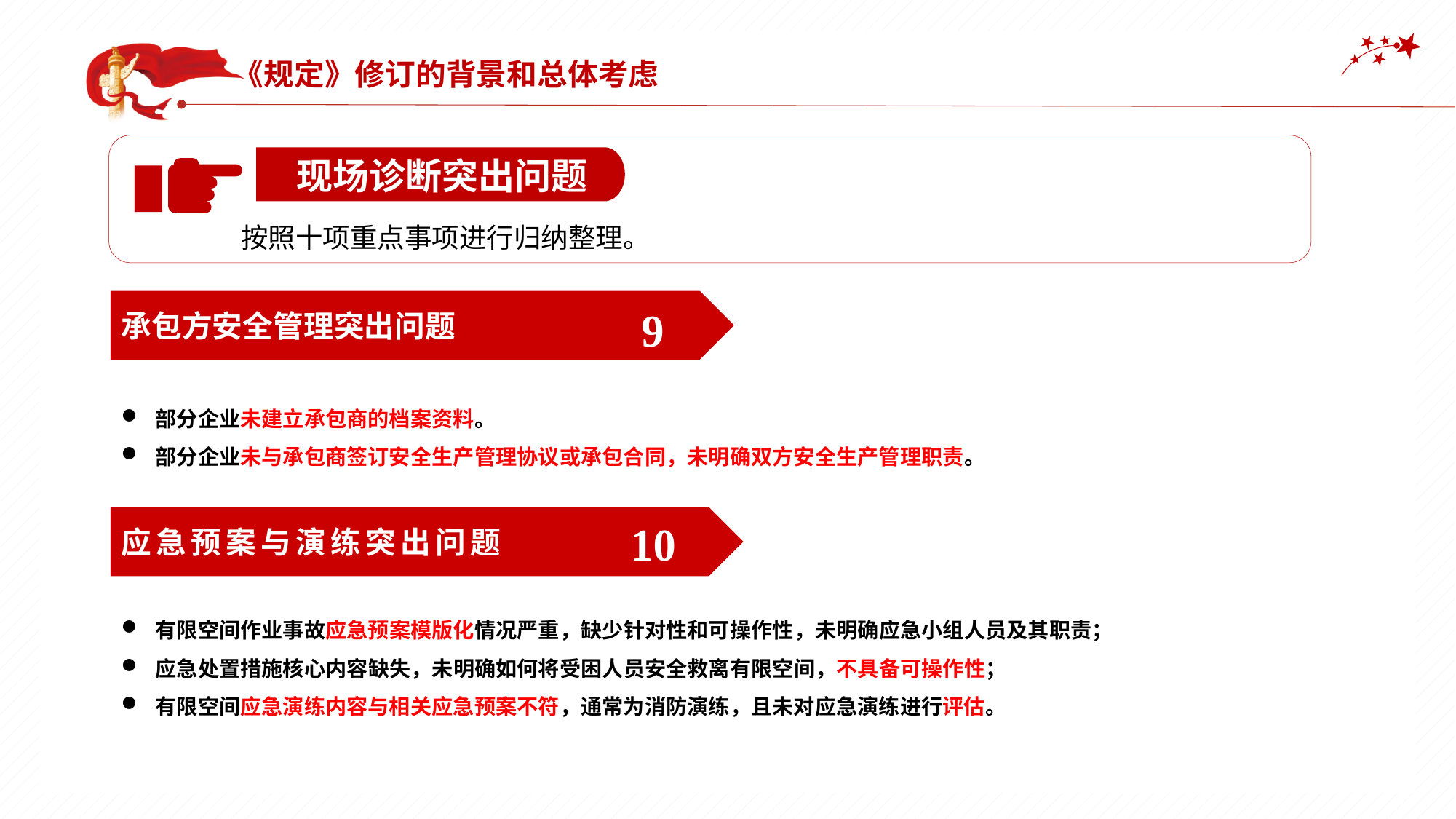

《规定》修订的背景和总体考虑

现场诊断突出问题

按照十项重点事项进行归纳整理。
承包方安全管理突出问题
9
部分企业未建立承包商的档案资料。
部分企业未与承包商签订安全生产管理协议或承包合同，未明确双方安全生产管理职责。
应急预案与演练突出问题
10
有限空间作业事故应急预案模版化情况严重，缺少针对性和可操作性，未明确应急小组人员及其职责；
应急处置措施核心内容缺失，未明确如何将受困人员安全救离有限空间，不具备可操作性；
有限空间应急演练内容与相关应急预案不符，通常为消防演练，且未对应急演练进行评估。